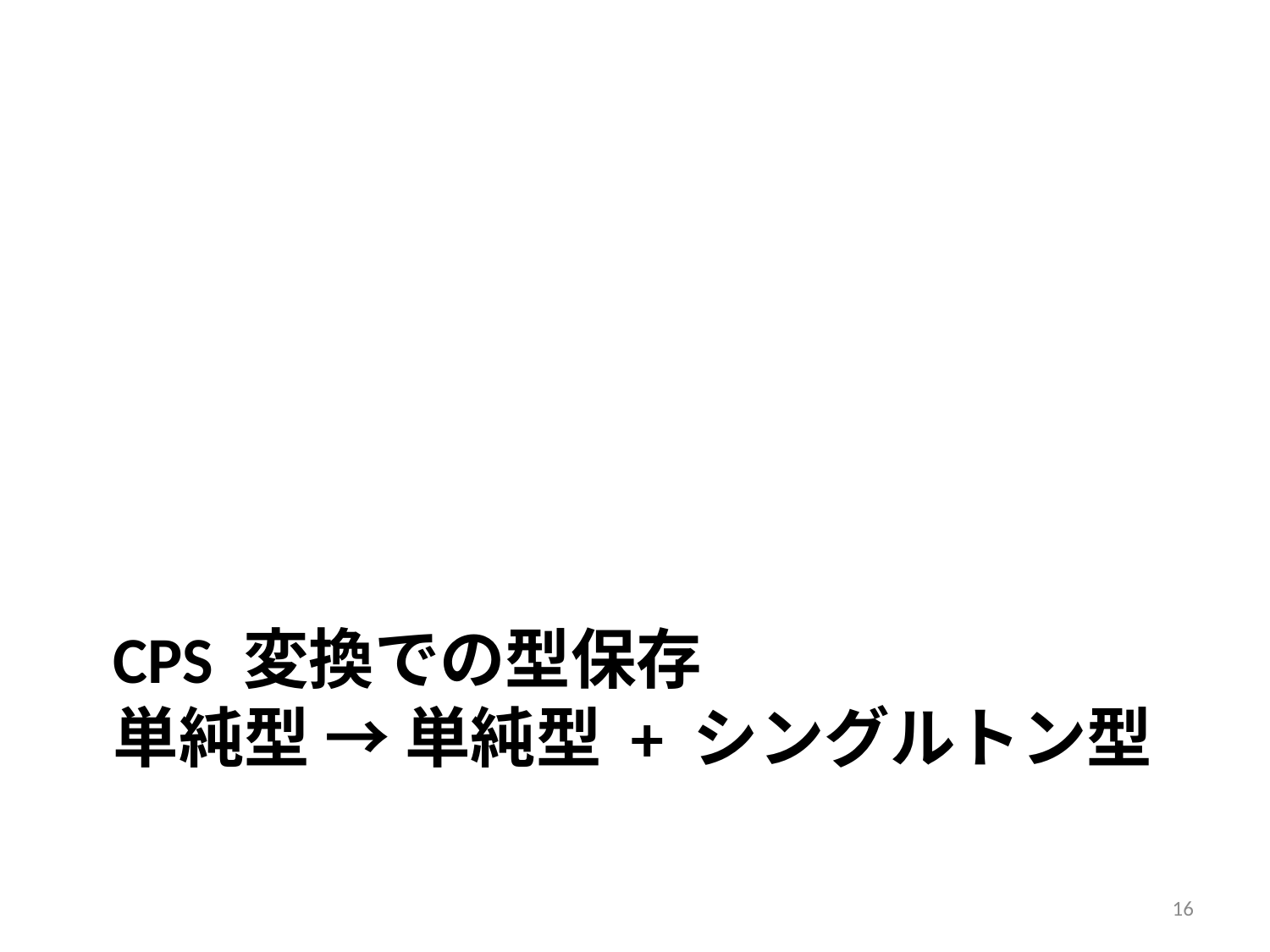

# CPS 変換での型保存 単純型 → 単純型 + シングルトン型
16